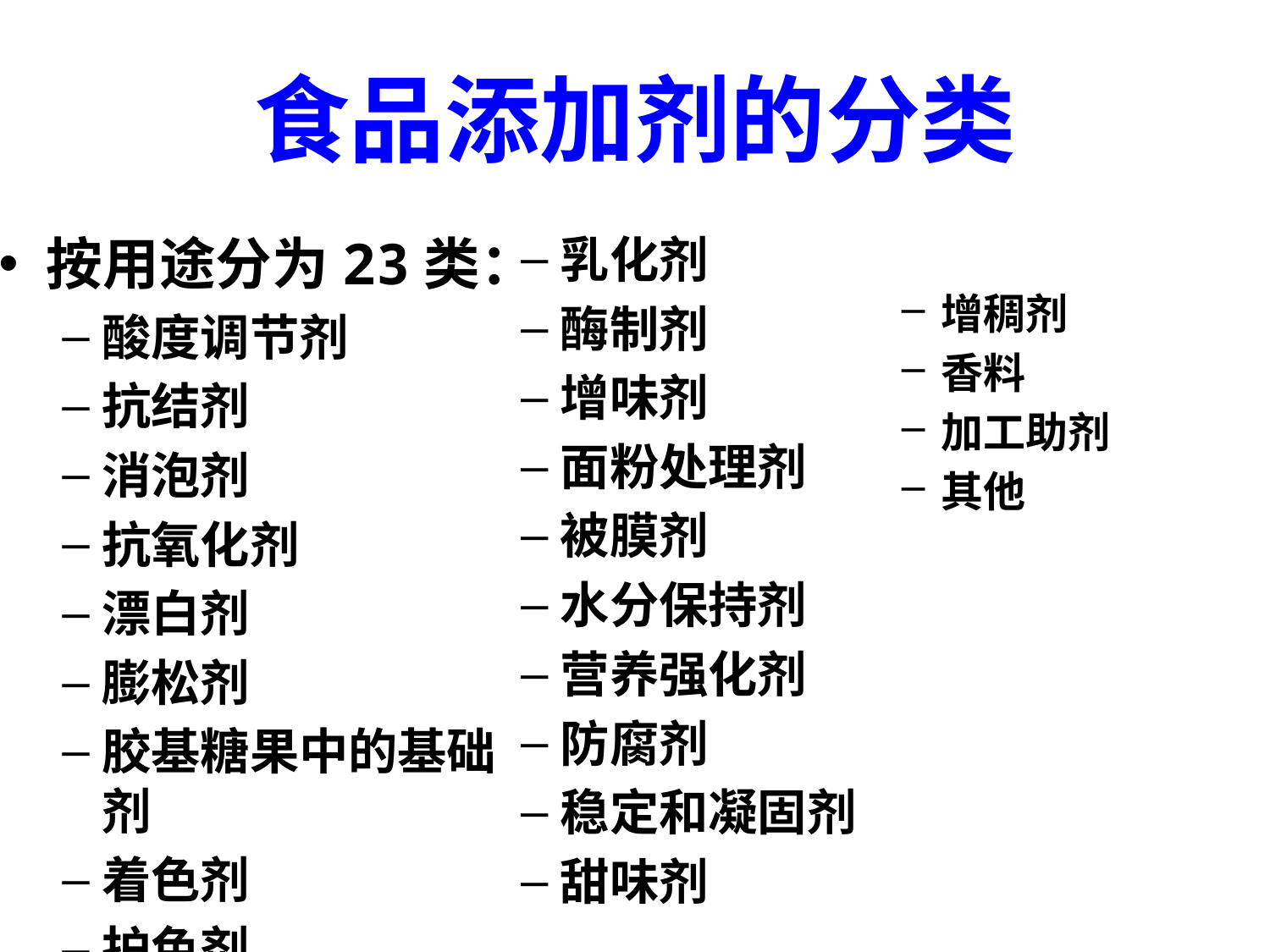

# 食品添加剂的分类
按用途分为23类：
酸度调节剂
抗结剂
消泡剂
抗氧化剂
漂白剂
膨松剂
胶基糖果中的基础剂
着色剂
护色剂
乳化剂
酶制剂
增味剂
面粉处理剂
被膜剂
水分保持剂
营养强化剂
防腐剂
稳定和凝固剂
甜味剂

增稠剂
香料
加工助剂
其他